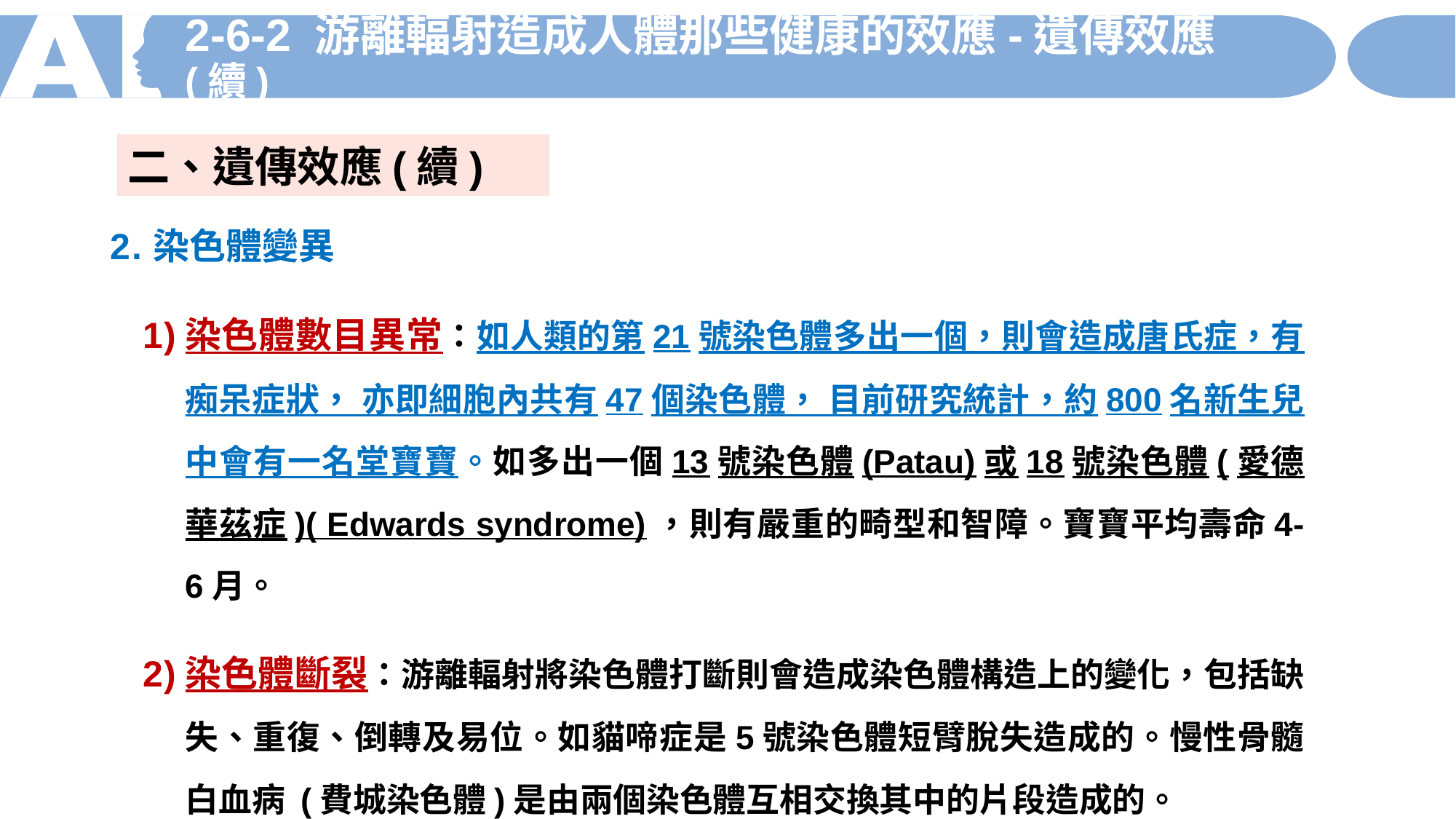

2-6-2 游離輻射造成人體那些健康的效應-遺傳效應(續)
二、遺傳效應(續)
染色體變異
染色體數目異常：如人類的第21號染色體多出一個，則會造成唐氏症，有痴呆症狀， 亦即細胞內共有47個染色體， 目前研究統計，約800名新生兒中會有一名堂寶寶。如多出一個13號染色體(Patau)或18號染色體(愛德華茲症)( Edwards syndrome)，則有嚴重的畸型和智障。寶寶平均壽命4-6月。
染色體斷裂：游離輻射將染色體打斷則會造成染色體構造上的變化，包括缺失、重復、倒轉及易位。如貓啼症是5號染色體短臂脫失造成的。慢性骨髓白血病 (費城染色體)是由兩個染色體互相交換其中的片段造成的。